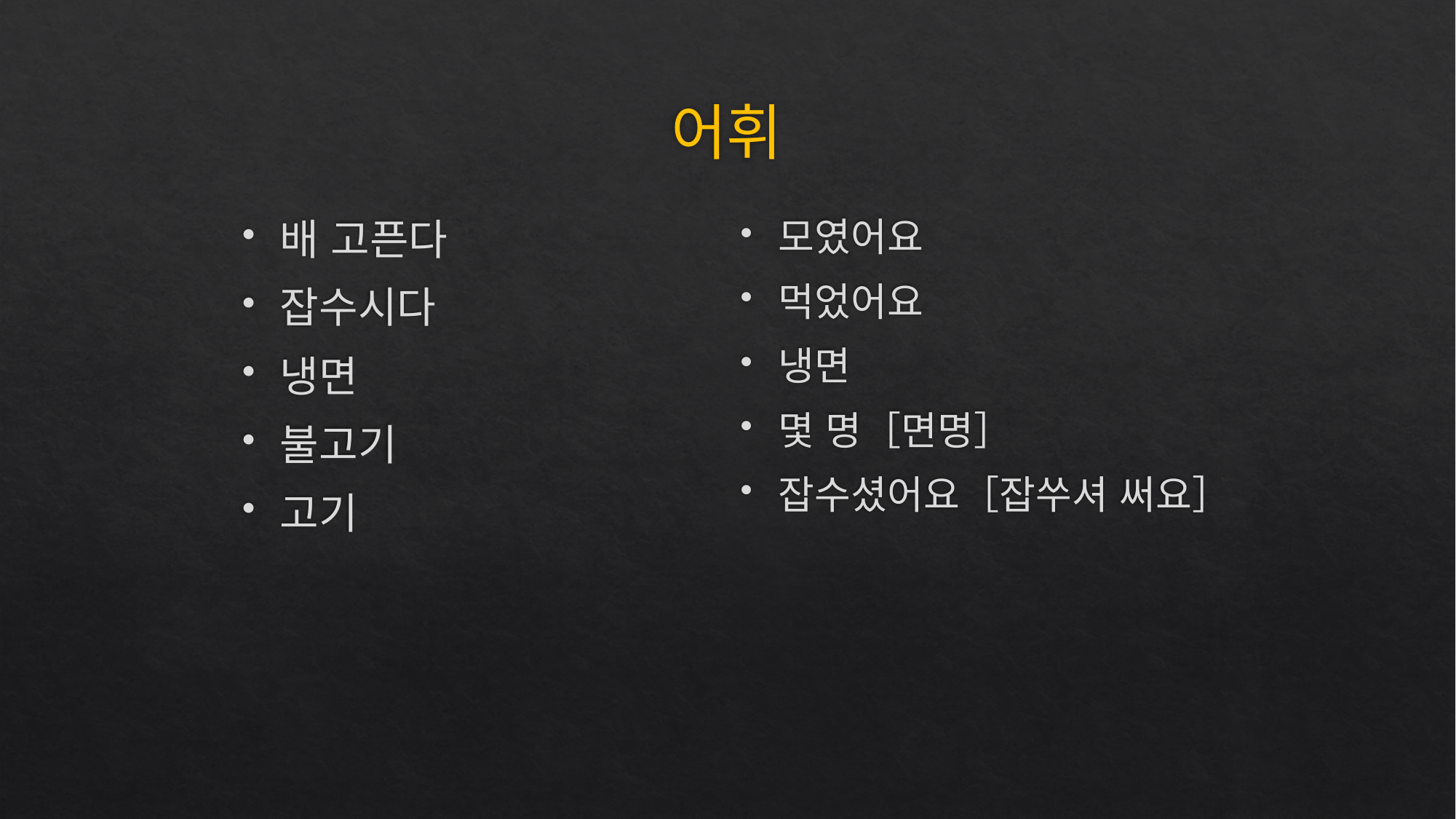

# 어휘
모였어요
먹었어요
냉면
몇 명［면명］
잡수셨어요［잡쑤셔 써요］

배 고픈다
잡수시다
냉면
불고기
고기